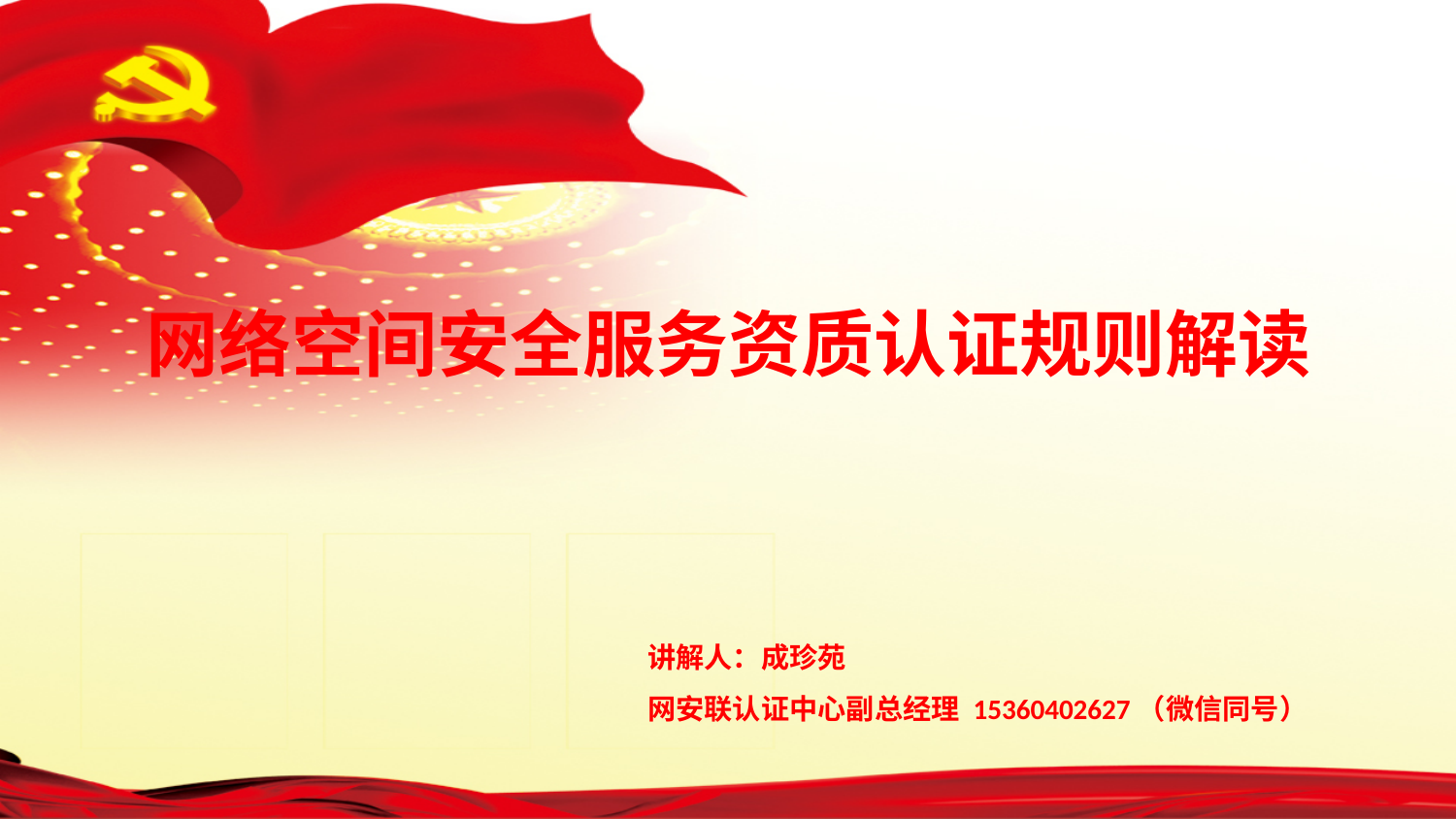

# 网络空间安全服务资质认证规则解读
讲解人：成珍苑
网安联认证中心副总经理 15360402627（微信同号）